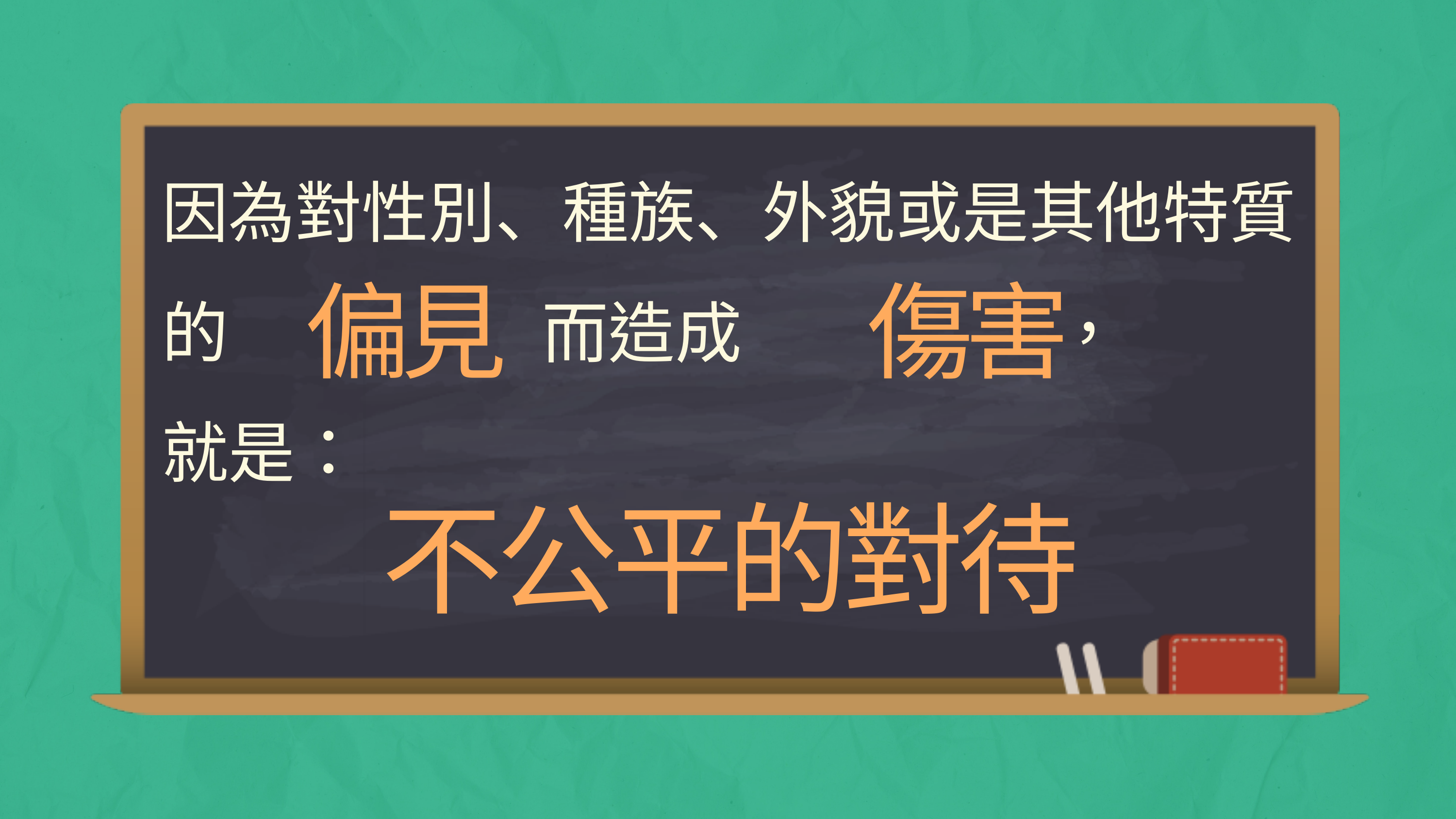

因為對性別、種族、外貌或是其他特質
的                     而造成                     ，
就是：
偏見
傷害
不公平的對待